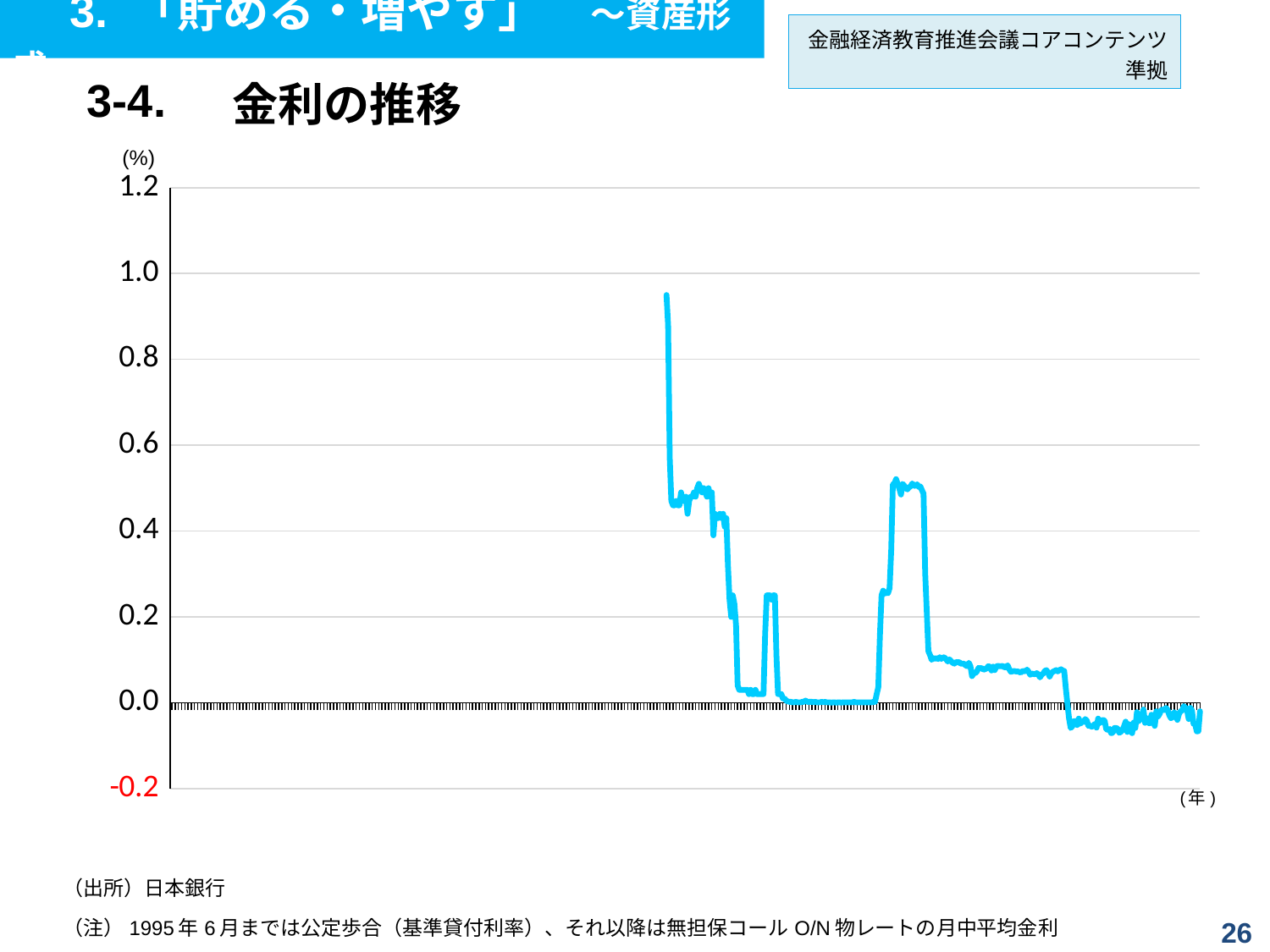

3. 「貯める・増やす」　～資産形成
金融経済教育推進会議コアコンテンツ準拠
| 3-4. | 金利の推移 |
| --- | --- |

(%)

[unsupported chart]

(年)
（出所）日本銀行
（注）1995年6月までは公定歩合（基準貸付利率）、それ以降は無担保コールO/N物レートの月中平均金利